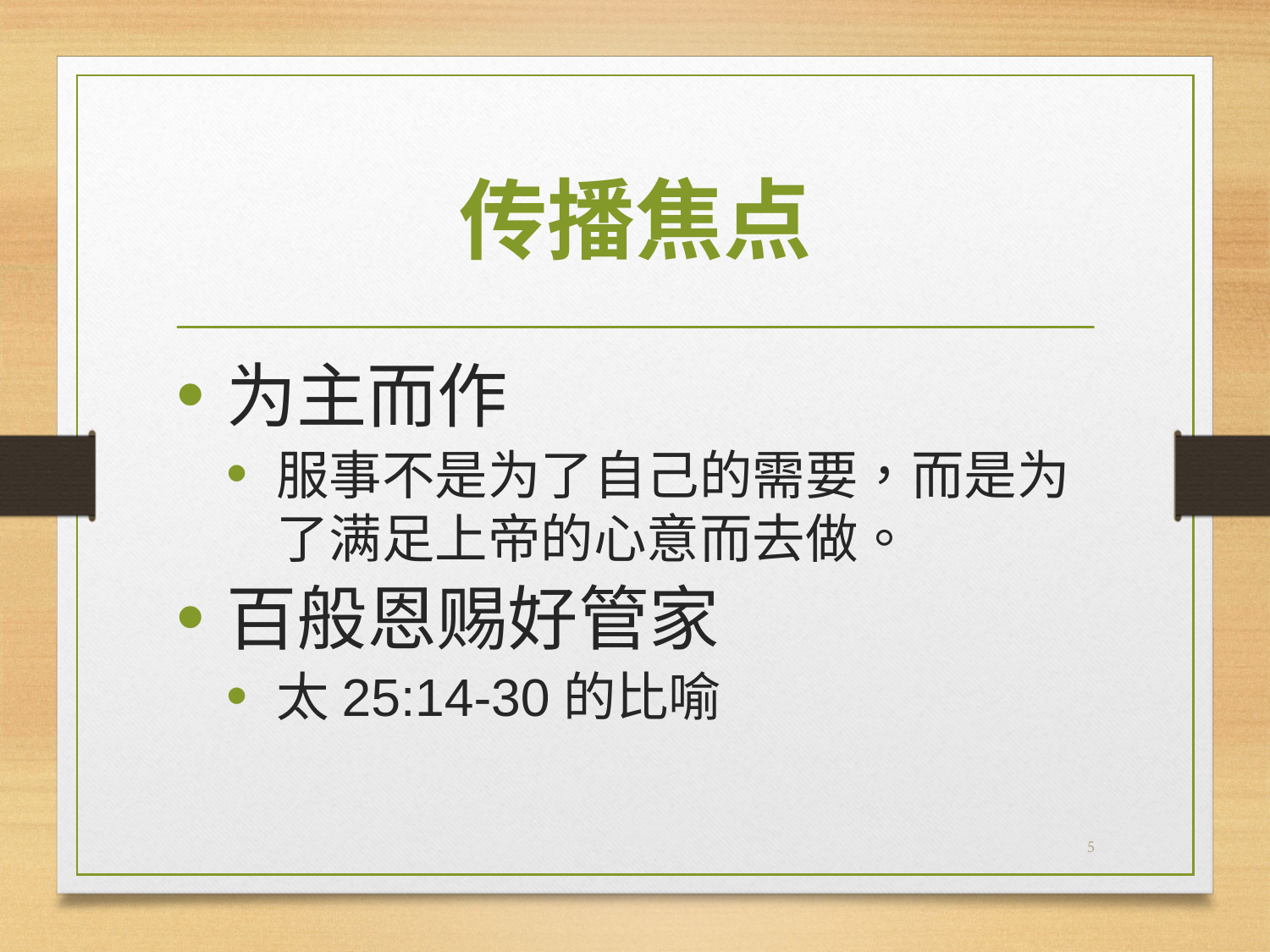

# 传播焦点
为主而作
服事不是为了自己的需要，而是为了满足上帝的心意而去做。
百般恩赐好管家
太25:14-30的比喻

5